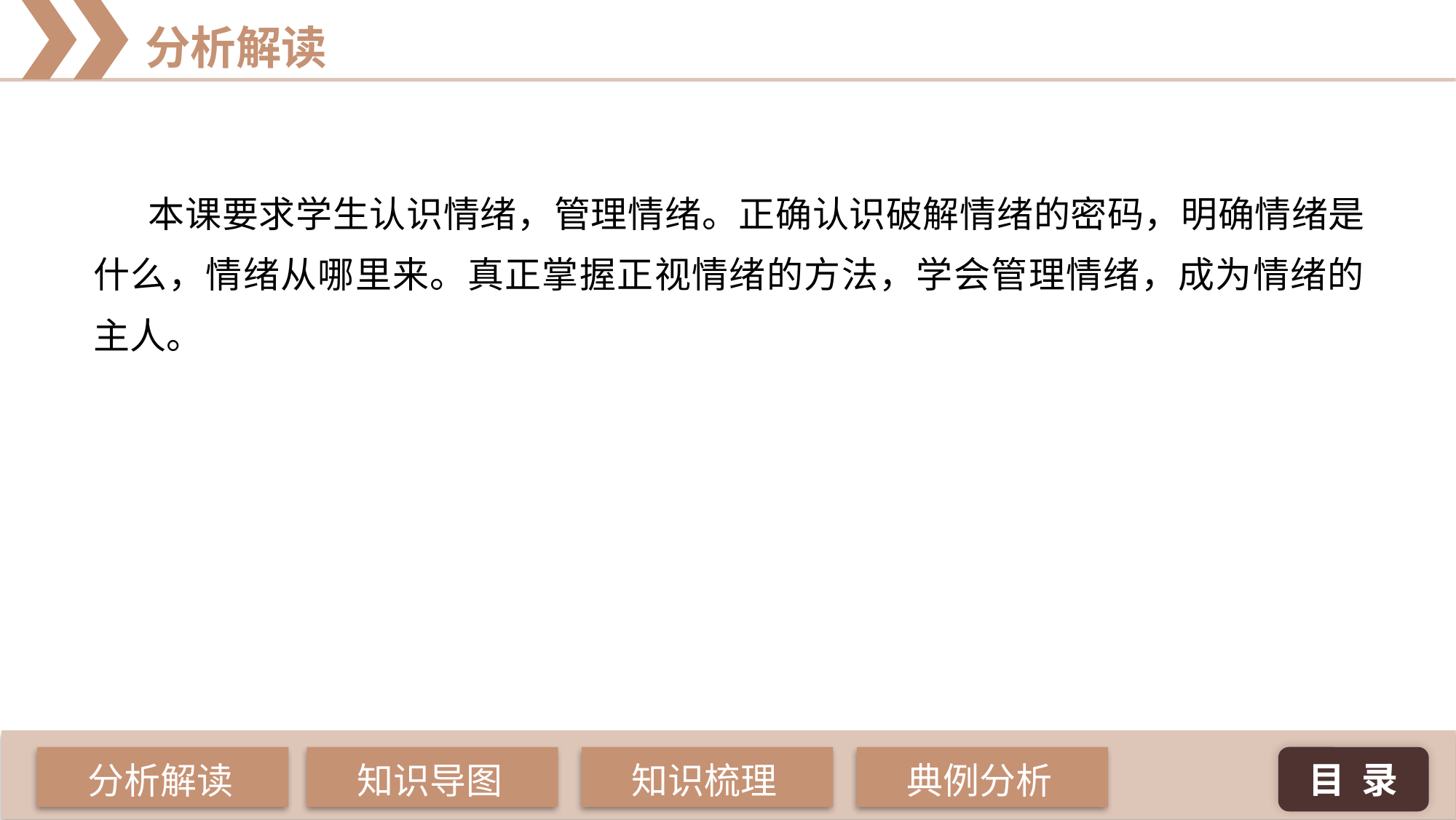

本课要求学生认识情绪，管理情绪。正确认识破解情绪的密码，明确情绪是什么，情绪从哪里来。真正掌握正视情绪的方法，学会管理情绪，成为情绪的主人。